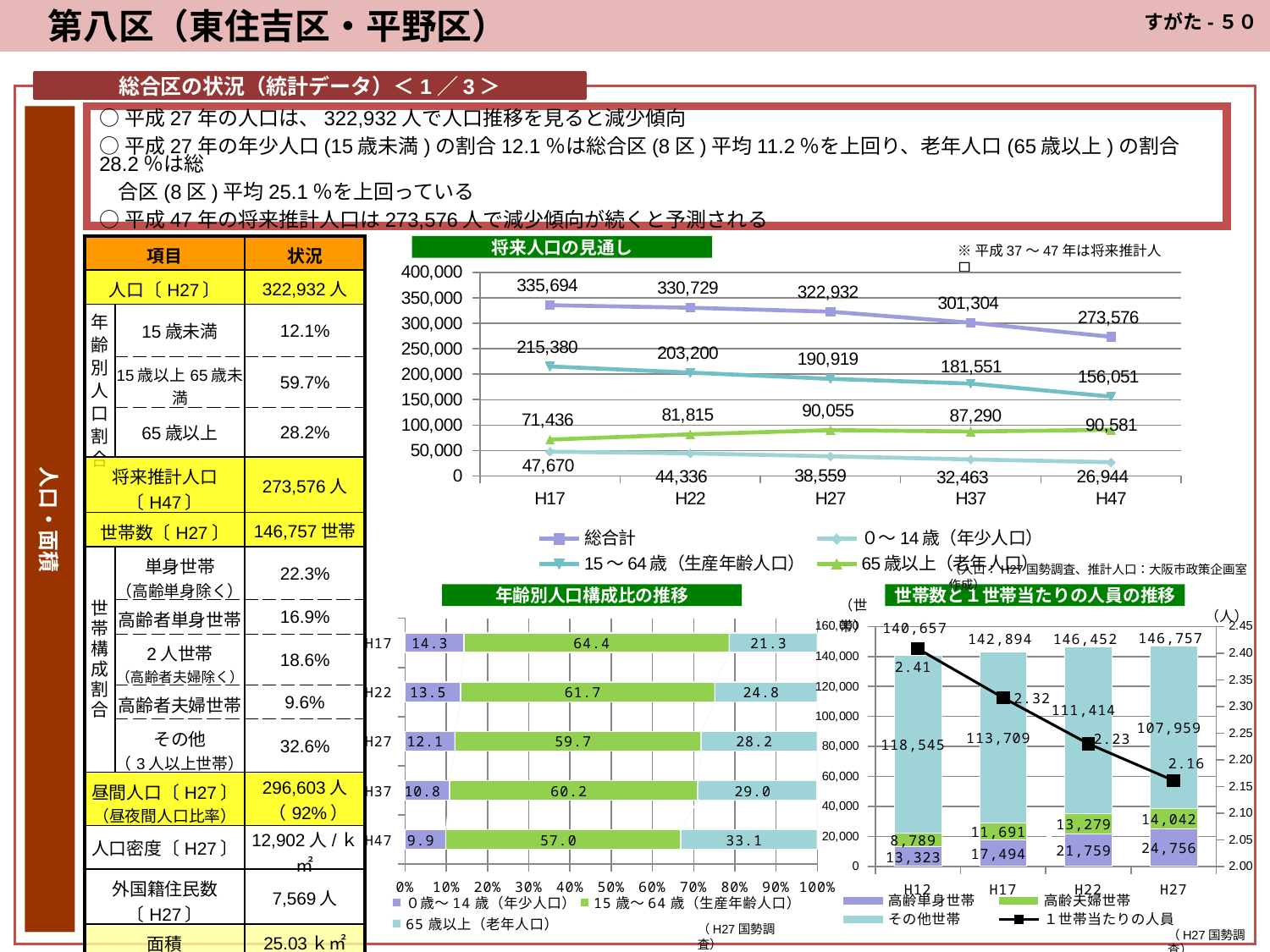

第八区（東住吉区・平野区）
すがた-５０
総合区の状況（統計データ）＜1／3＞

人口・面積
○平成27年の人口は、322,932人で人口推移を見ると減少傾向
○平成27年の年少人口(15歳未満)の割合12.1％は総合区(8区)平均11.2％を上回り、老年人口(65歳以上)の割合28.2％は総
   合区(8区)平均25.1％を上回っている
○平成47年の将来推計人口は273,576人で減少傾向が続くと予測される

| 項目 |  | 状況 |
| --- | --- | --- |
| 人口〔H27〕 |  | 322,932人 |
| 年齢別人口割合 | 15歳未満 | 12.1% |
|  | 15歳以上65歳未満 | 59.7% |
|  | 65歳以上 | 28.2% |
| 将来推計人口〔H47〕 |  | 273,576人 |
| 世帯数〔H27〕 |  | 146,757世帯 |
| 世帯構成割合 | 単身世帯 （高齢単身除く） | 22.3% |
|  | 高齢者単身世帯 | 16.9% |
|  | 2人世帯 （高齢者夫婦除く） | 18.6% |
|  | 高齢者夫婦世帯 | 9.6% |
|  | その他 （3人以上世帯） | 32.6% |
| 昼間人口〔H27〕 （昼夜間人口比率） |  | 296,603人（92%） |
| 人口密度〔H27〕 |  | 12,902人/ｋ㎡ |
| 外国籍住民数〔H27〕 |  | 7,569人 |
| 面積 |  | 25.03ｋ㎡ |
将来人口の見通し
※平成37～47年は将来推計人口

### Chart

| Category | 総合計 | ０～14歳（年少人口） | 15～64歳（生産年齢人口） | 65歳以上（老年人口） |
|---|---|---|---|---|
| H17 | 335694.0 | 47670.0 | 215380.0 | 71436.0 |
| H22 | 330729.0 | 44336.0 | 203200.0 | 81815.0 |
| H27 | 322932.0 | 38559.0 | 190919.0 | 90055.0 |
| H37 | 301303.6482904649 | 32462.90809849802 | 181550.6957247996 | 87290.04446716739 |
| H47 | 273575.8243102302 | 26943.799859283114 | 156050.7666439751 | 90581.25780696857 |
（人口：H27国勢調査、推計人口：大阪市政策企画室作成）
年齢別人口構成比の推移
世帯数と１世帯当たりの人員の推移

### Chart

| Category | 高齢単身世帯 | 高齢夫婦世帯 | その他世帯 |  | １世帯当たりの人員 |
|---|---|---|---|---|---|
| H12 | 13323.0 | 8789.0 | 118545.0 | 140657.0 | 2.408177339201035 |
| H17 | 17494.0 | 11691.0 | 113709.0 | 142894.0 | 2.316185424160427 |
| H22 | 21759.0 | 13279.0 | 111414.0 | 146452.0 | 2.229945647720755 |
| H27 | 24756.0 | 14042.0 | 107959.0 | 146757.0 | 2.1607827905994292 |

### Chart

| Category | ０歳～14歳（年少人口） | 15歳～64歳（生産年齢人口） | 65歳以上（老年人口） |
|---|---|---|---|
| H47 | 9.9 | 57.041139156732726 | 33.11011052798736 |
| H37 | 10.774150357184812 | 60.2 | 28.97078909015269 |
| H27 | 12.067298213330078 | 59.749384257650995 | 28.183317529018915 |
| H22 | 13.461626046376054 | 61.697095196310315 | 24.84127875731363 |
| H17 | 14.251717560675168 | 64.39133476438475 | 21.35694767494006 |
（H27国勢調査）
（H27国勢調査）